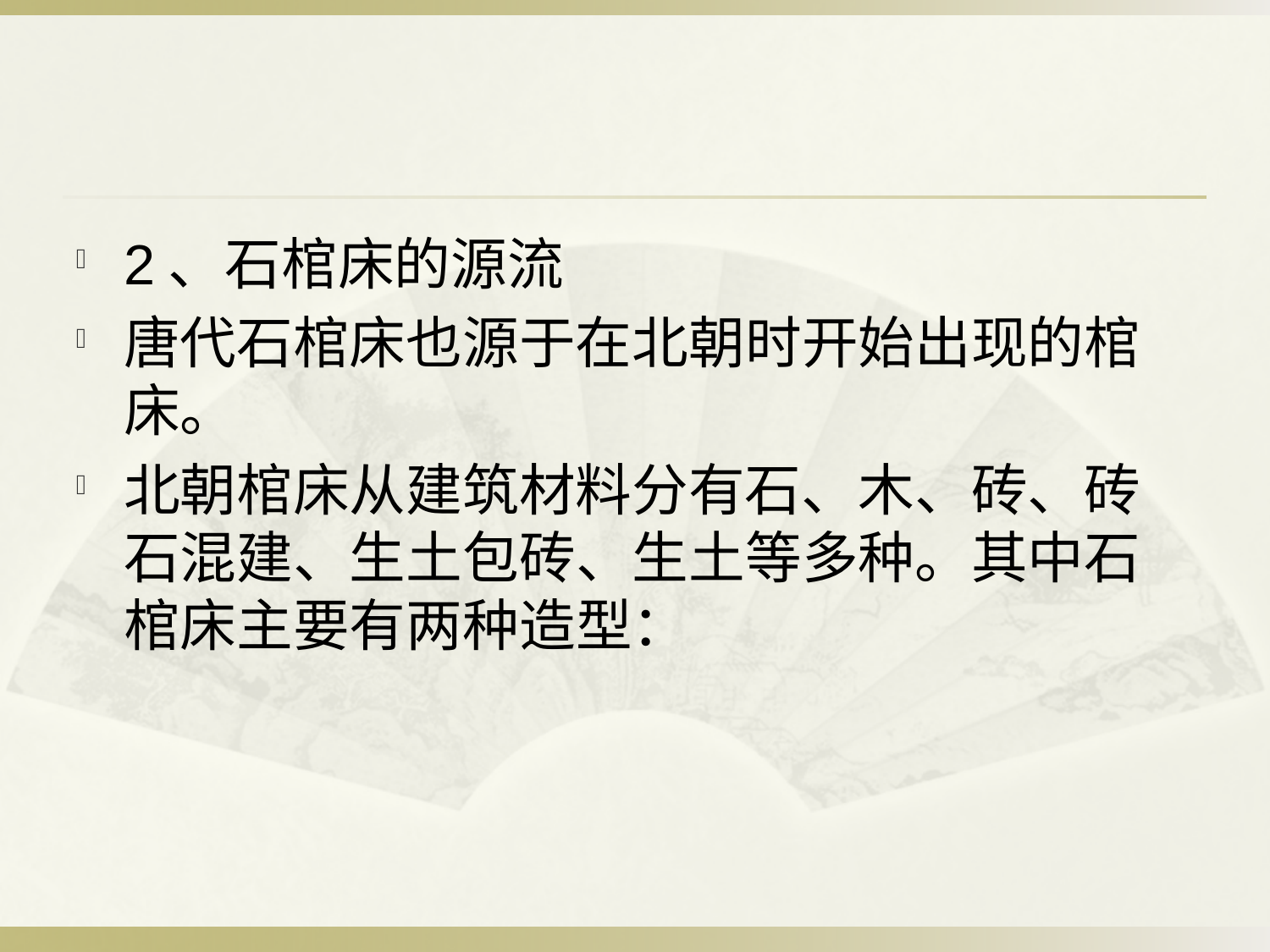

#
2、石棺床的源流
唐代石棺床也源于在北朝时开始出现的棺床。
北朝棺床从建筑材料分有石、木、砖、砖石混建、生土包砖、生土等多种。其中石棺床主要有两种造型：